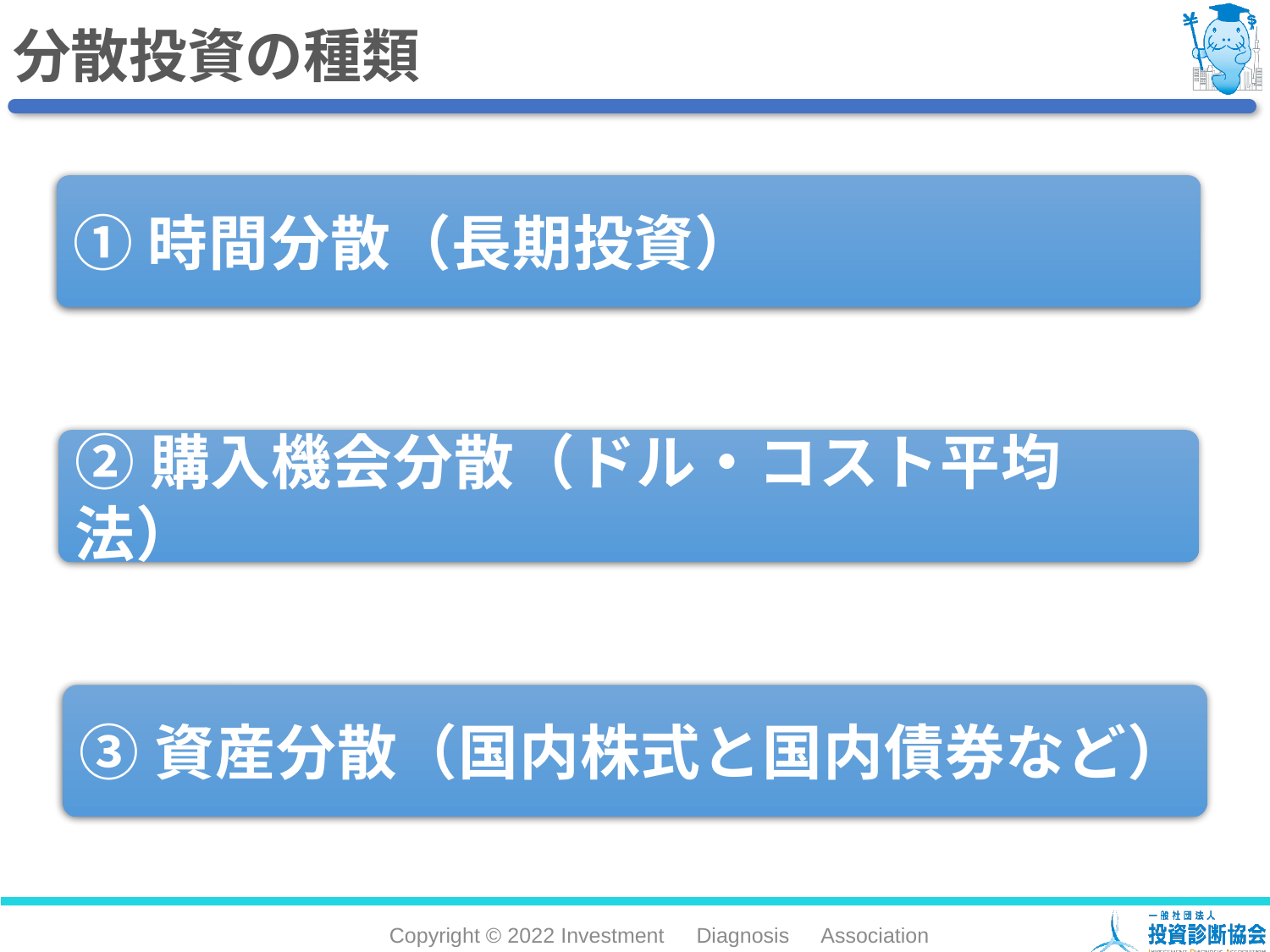

分散投資の種類
①時間分散（長期投資）
②購入機会分散（ドル・コスト平均法）
③資産分散（国内株式と国内債券など）